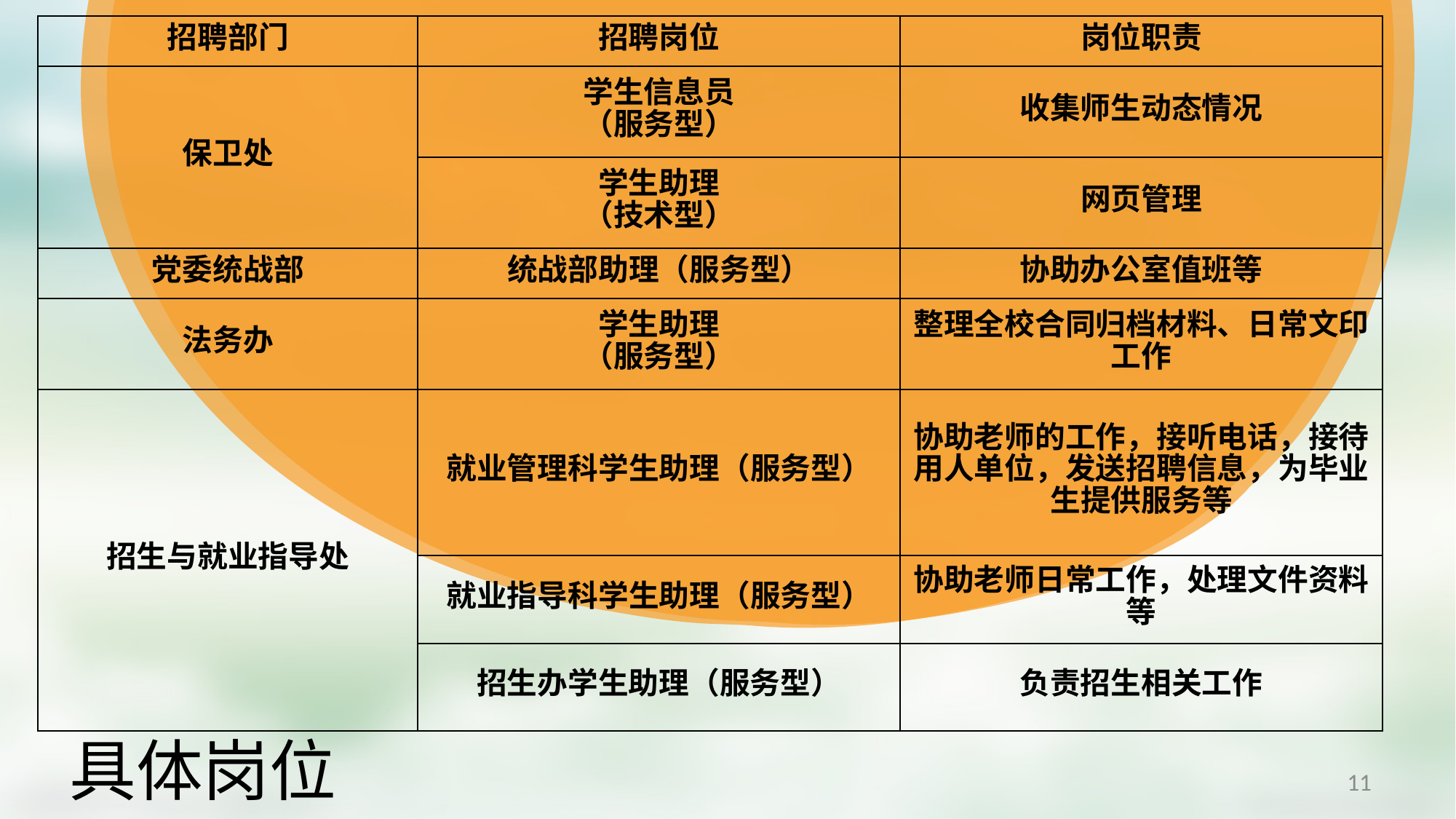

| 招聘部门 | 招聘岗位 | 岗位职责 |
| --- | --- | --- |
| 保卫处 | 学生信息员 （服务型） | 收集师生动态情况 |
|  | 学生助理 （技术型） | 网页管理 |
| 党委统战部 | 统战部助理（服务型） | 协助办公室值班等 |
| 法务办 | 学生助理 （服务型） | 整理全校合同归档材料、日常文印工作 |
| 招生与就业指导处 | 就业管理科学生助理（服务型） | 协助老师的工作，接听电话，接待用人单位，发送招聘信息，为毕业生提供服务等 |
|  | 就业指导科学生助理（服务型） | 协助老师日常工作，处理文件资料等 |
|  | 招生办学生助理（服务型） | 负责招生相关工作 |

具体岗位
11